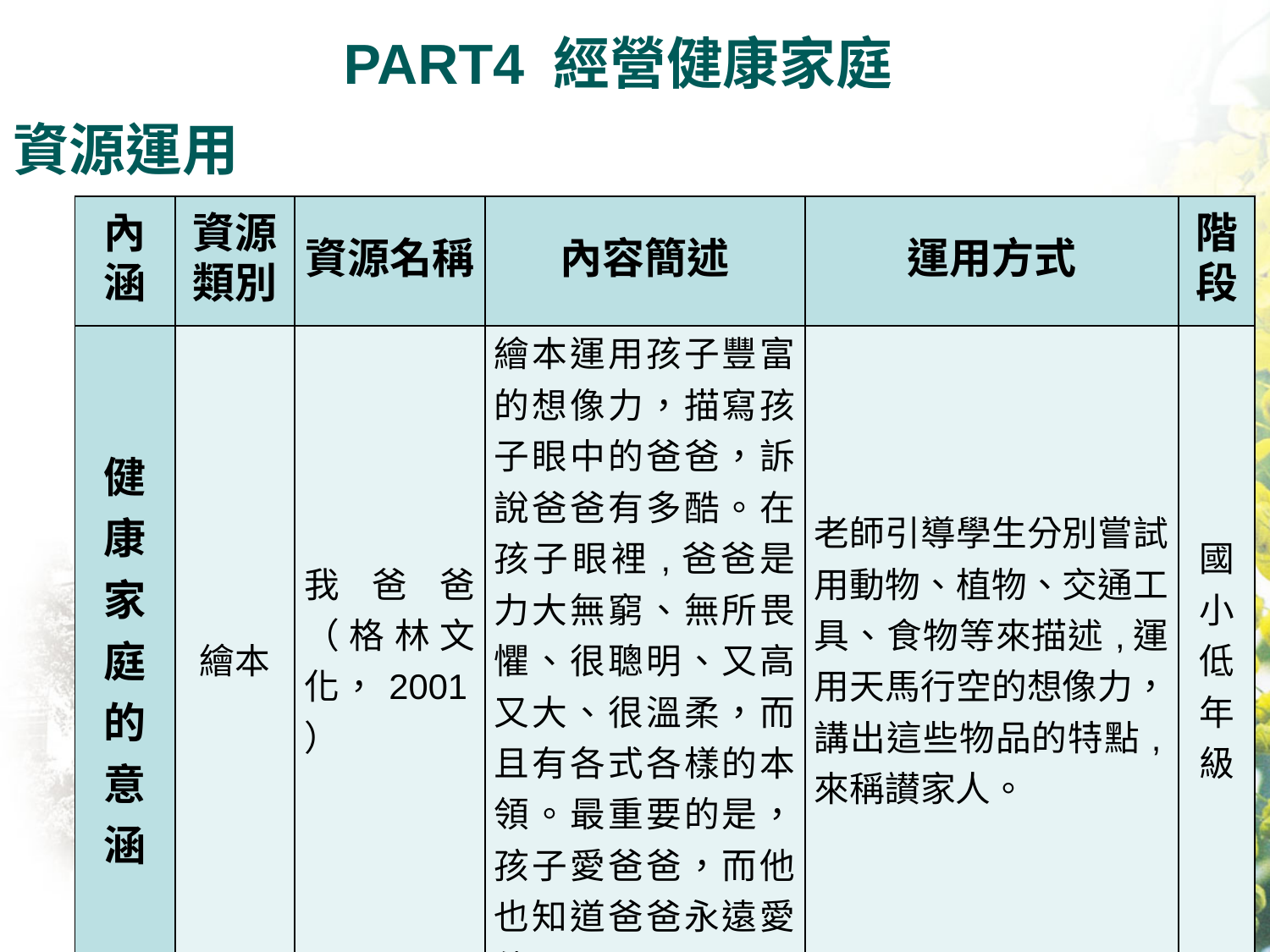

PART4 經營健康家庭
資源運用
| 內涵 | 資源類別 | 資源名稱 | 內容簡述 | 運用方式 | 階段 |
| --- | --- | --- | --- | --- | --- |
| 健 康 家 庭 的 意 涵 | 繪本 | 我爸爸（格林文化，2001） | 繪本運用孩子豐富的想像力，描寫孩子眼中的爸爸，訴說爸爸有多酷。在孩子眼裡,爸爸是力大無窮、無所畏懼、很聰明、又高又大、很溫柔，而且有各式各樣的本領。最重要的是，孩子愛爸爸，而他也知道爸爸永遠愛他。 | 老師引導學生分別嘗試用動物、植物、交通工具、食物等來描述,運用天馬行空的想像力，講出這些物品的特點,來稱讃家人。 | 國小低年級 |